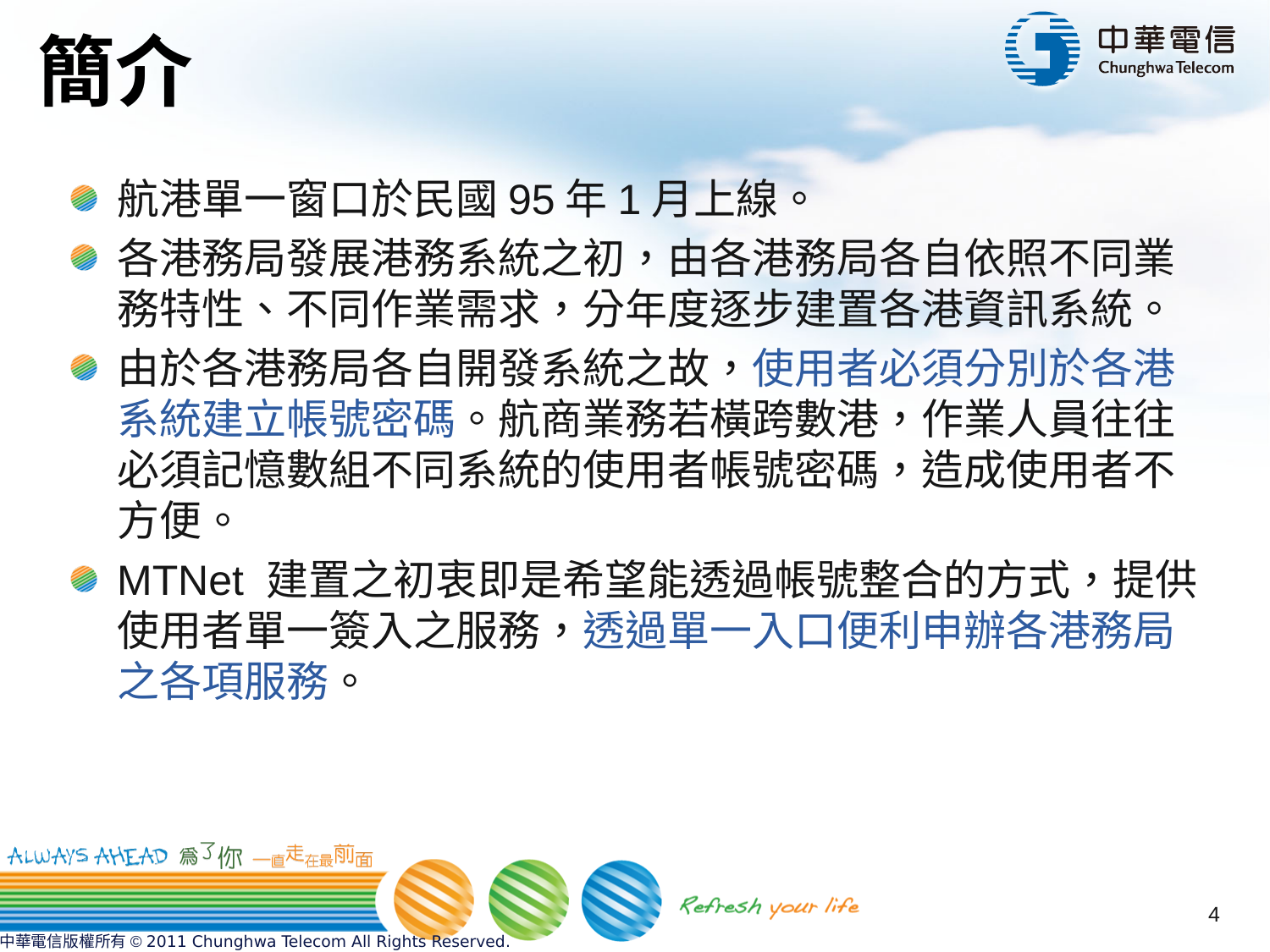

# 簡介
航港單一窗口於民國95年1月上線。
各港務局發展港務系統之初，由各港務局各自依照不同業務特性、不同作業需求，分年度逐步建置各港資訊系統。
由於各港務局各自開發系統之故，使用者必須分別於各港系統建立帳號密碼。航商業務若橫跨數港，作業人員往往必須記憶數組不同系統的使用者帳號密碼，造成使用者不方便。
MTNet 建置之初衷即是希望能透過帳號整合的方式，提供使用者單一簽入之服務，透過單一入口便利申辦各港務局之各項服務。